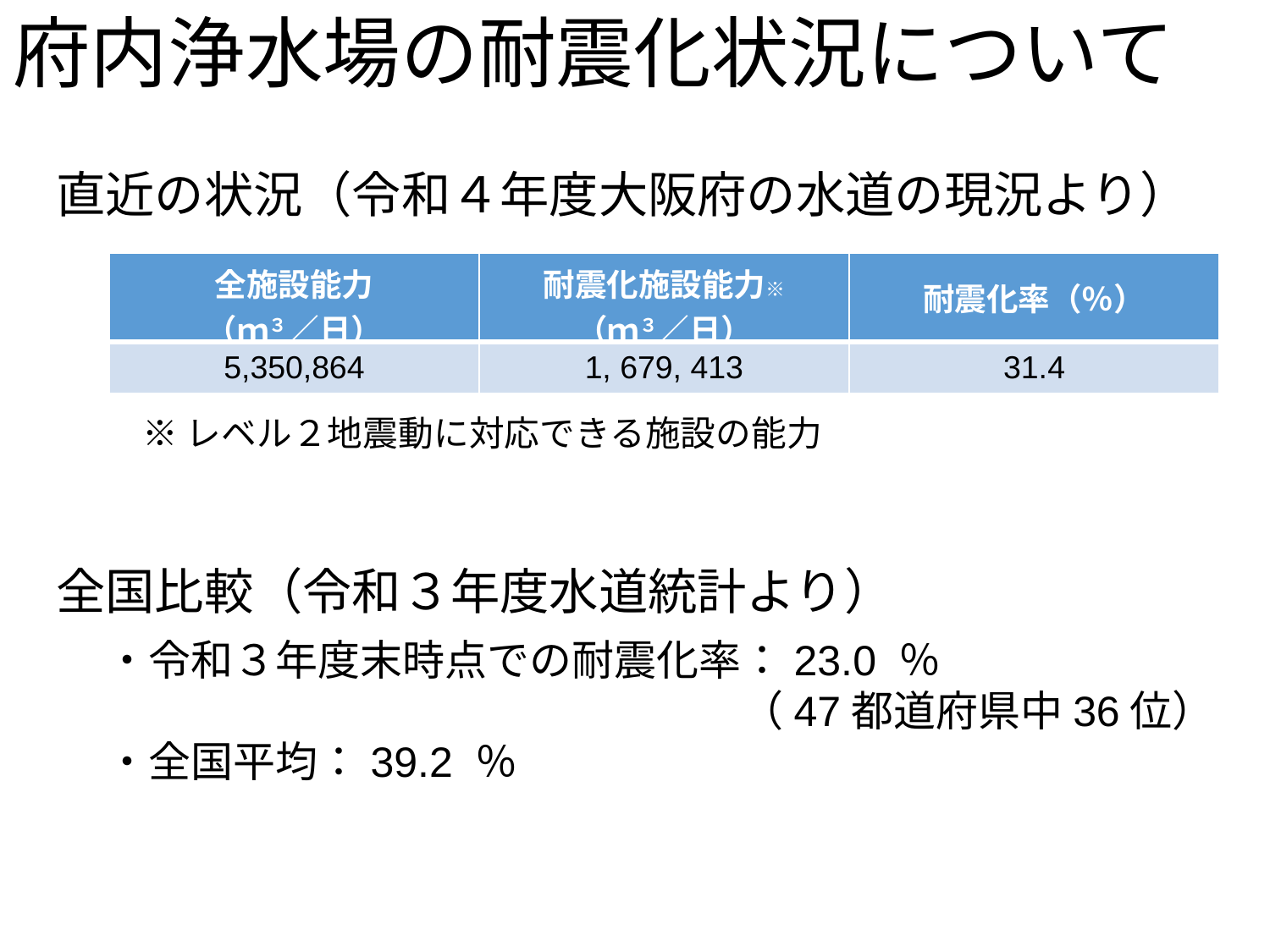

# 府内浄水場の耐震化状況について
直近の状況（令和４年度大阪府の水道の現況より）
| 全施設能力 （ｍ３／日） | 耐震化施設能力※ （ｍ３／日） | 耐震化率（％） |
| --- | --- | --- |
| 5,350,864 | 1, 679, 413 | 31.4 |
※レベル２地震動に対応できる施設の能力
全国比較（令和３年度水道統計より）
・令和３年度末時点での耐震化率：23.0 ％
　　　　　　　　　　　　　　　（47都道府県中36位）
・全国平均：39.2 ％